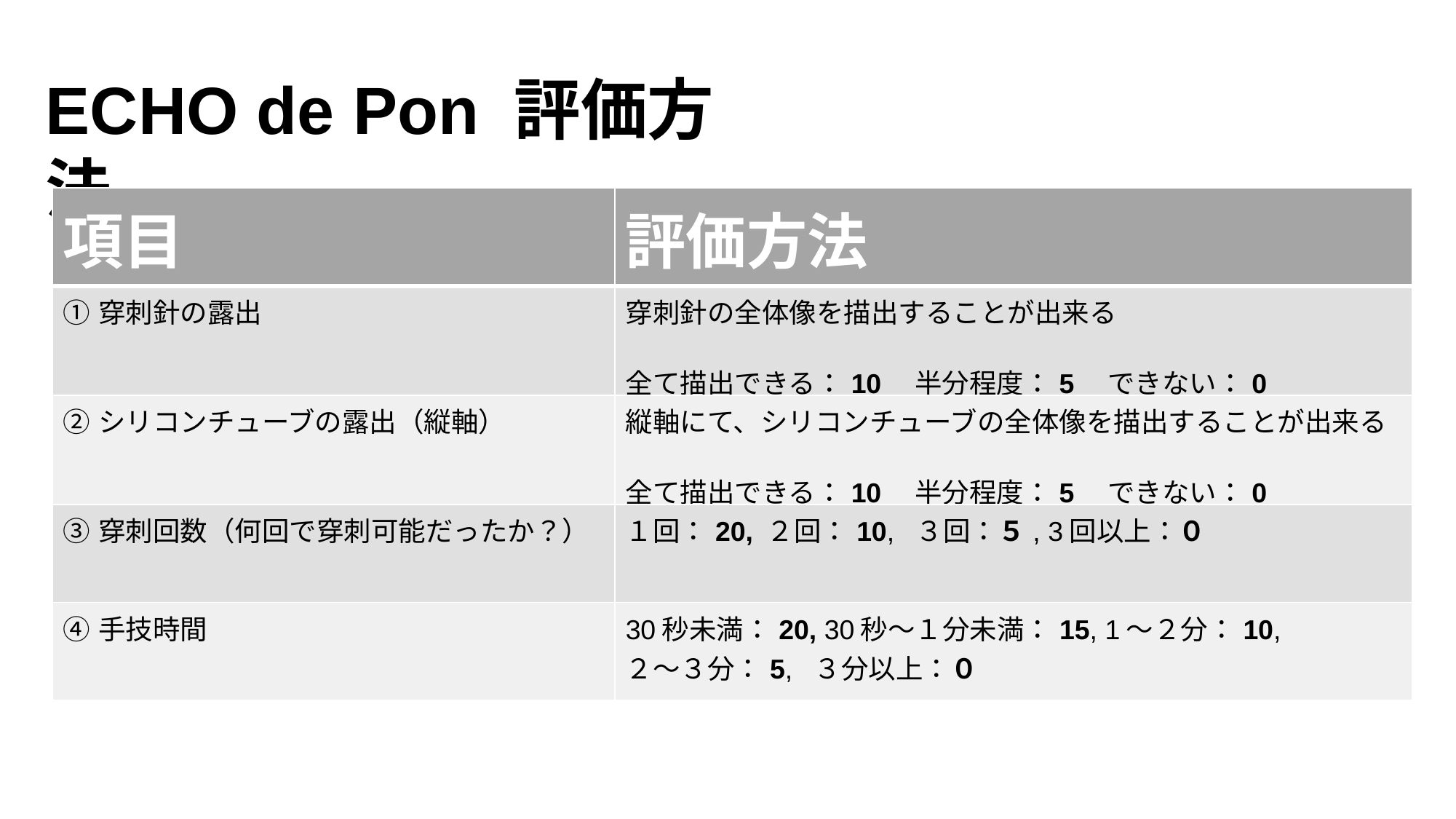

ECHO de Pon 評価方法
| 項目 | 評価方法 |
| --- | --- |
| ①穿刺針の露出 | 穿刺針の全体像を描出することが出来る 全て描出できる：10　半分程度：5　できない：0 |
| ②シリコンチューブの露出（縦軸） | 縦軸にて、シリコンチューブの全体像を描出することが出来る 全て描出できる：10　半分程度：5　できない：0 |
| ③穿刺回数（何回で穿刺可能だったか？） | １回：20, ２回：10, ３回：５, 3回以上：０ |
| ④手技時間 | 30秒未満：20, 30秒～１分未満：15, 1～２分：10, ２～３分：5, ３分以上：０ |